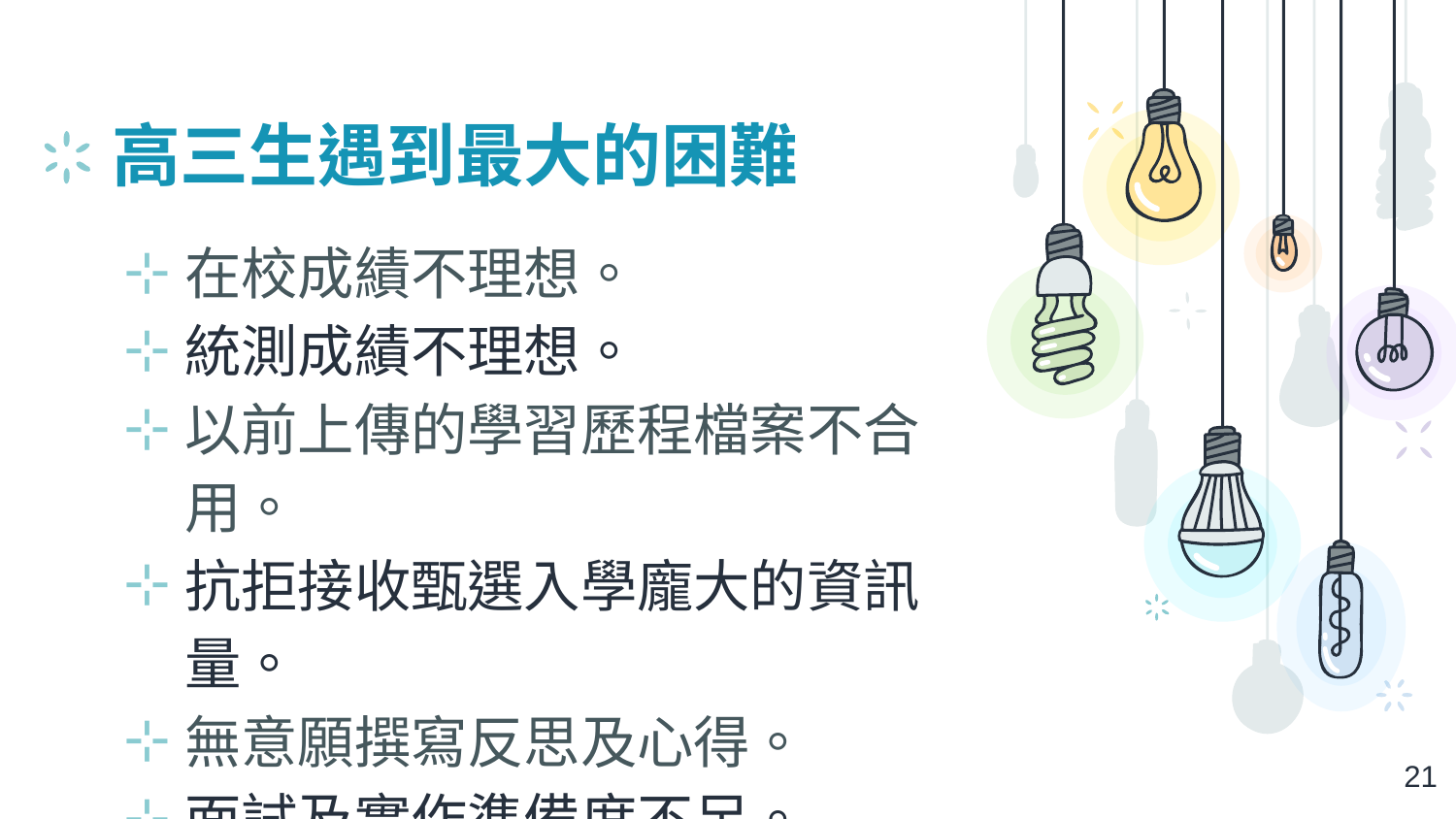

# 高三生遇到最大的困難
在校成績不理想。
統測成績不理想。
以前上傳的學習歷程檔案不合用。
抗拒接收甄選入學龐大的資訊量。
無意願撰寫反思及心得。
面試及實作準備度不足。
→結論：放棄推甄，等登記分發
21